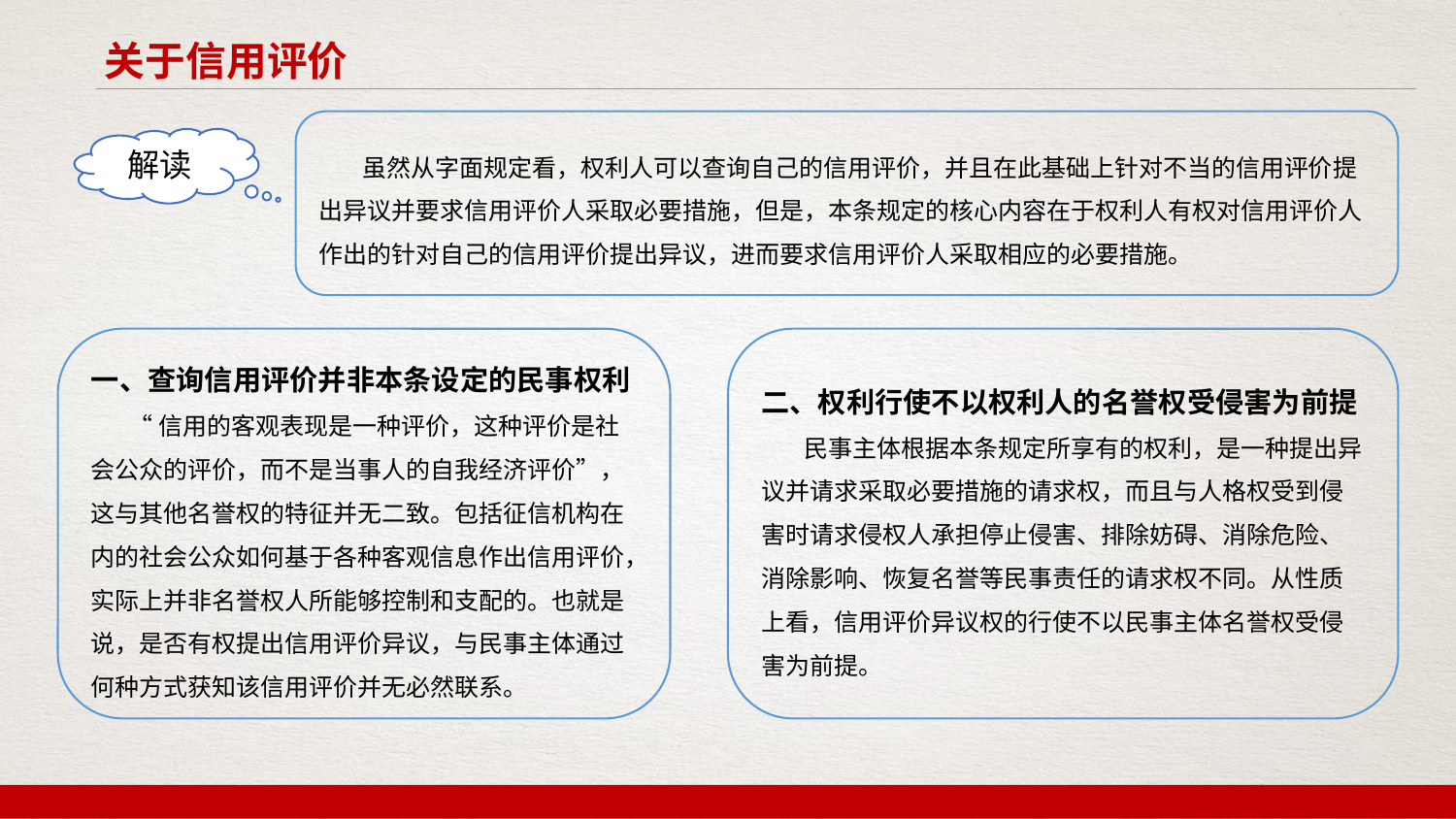

关于信用评价
       虽然从字面规定看，权利人可以查询自己的信用评价，并且在此基础上针对不当的信用评价提出异议并要求信用评价人采取必要措施，但是，本条规定的核心内容在于权利人有权对信用评价人作出的针对自己的信用评价提出异议，进而要求信用评价人采取相应的必要措施。
解读
一、查询信用评价并非本条设定的民事权利
       “信用的客观表现是一种评价，这种评价是社会公众的评价，而不是当事人的自我经济评价”，这与其他名誉权的特征并无二致。包括征信机构在内的社会公众如何基于各种客观信息作出信用评价，实际上并非名誉权人所能够控制和支配的。也就是说，是否有权提出信用评价异议，与民事主体通过何种方式获知该信用评价并无必然联系。
二、权利行使不以权利人的名誉权受侵害为前提
       民事主体根据本条规定所享有的权利，是一种提出异议并请求采取必要措施的请求权，而且与人格权受到侵害时请求侵权人承担停止侵害、排除妨碍、消除危险、消除影响、恢复名誉等民事责任的请求权不同。从性质上看，信用评价异议权的行使不以民事主体名誉权受侵害为前提。